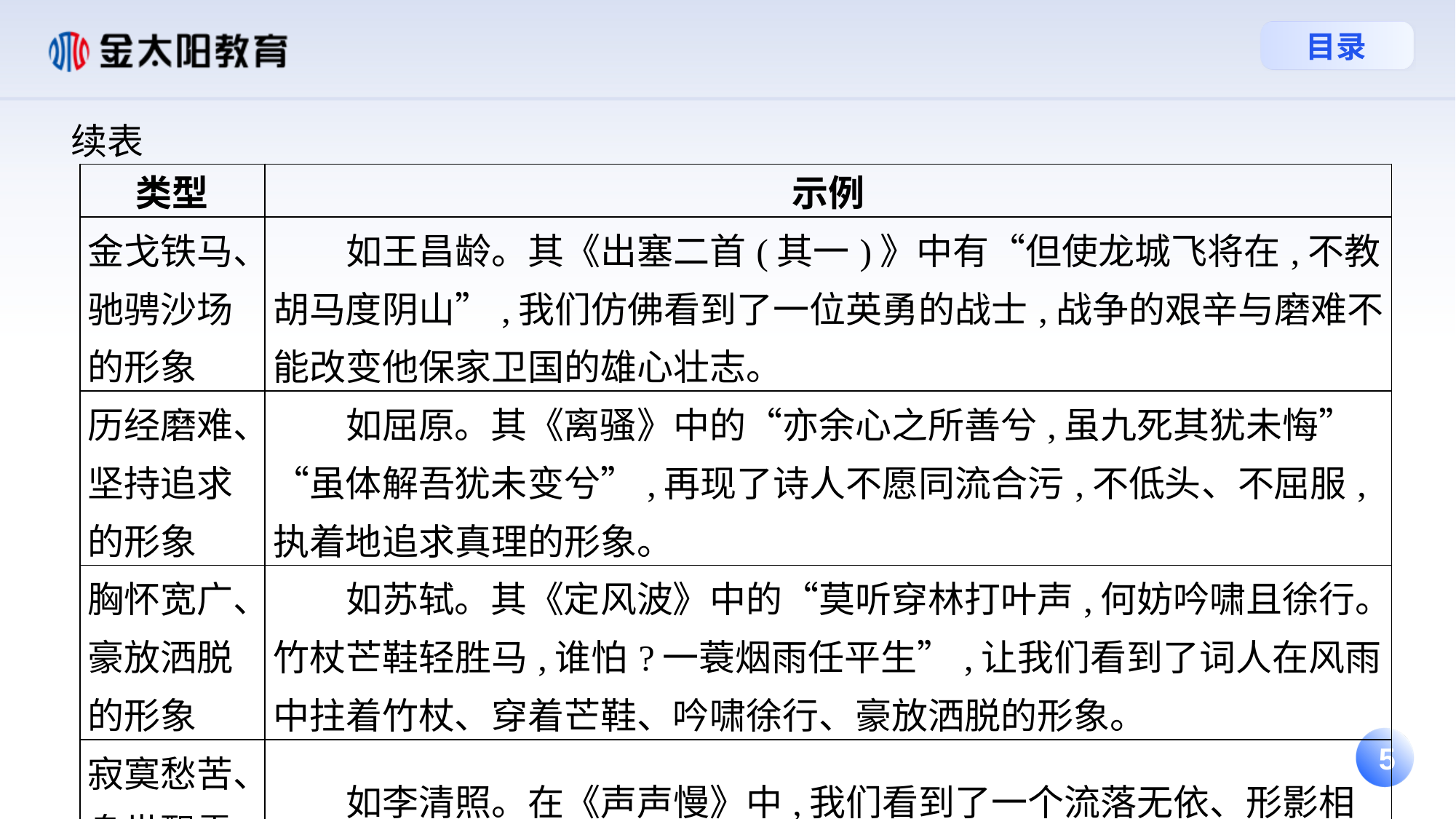

续表

| 类型 | 示例 |
| --- | --- |
| 金戈铁马、驰骋沙场的形象 | 如王昌龄。其《出塞二首(其一)》中有“但使龙城飞将在,不教胡马度阴山”,我们仿佛看到了一位英勇的战士,战争的艰辛与磨难不能改变他保家卫国的雄心壮志。 |
| 历经磨难、坚持追求的形象 | 如屈原。其《离骚》中的“亦余心之所善兮,虽九死其犹未悔”“虽体解吾犹未变兮”,再现了诗人不愿同流合污,不低头、不屈服,执着地追求真理的形象。 |
| 胸怀宽广、豪放洒脱的形象 | 如苏轼。其《定风波》中的“莫听穿林打叶声,何妨吟啸且徐行。竹杖芒鞋轻胜马,谁怕?一蓑烟雨任平生”,让我们看到了词人在风雨中拄着竹杖、穿着芒鞋、吟啸徐行、豪放洒脱的形象。 |
| 寂寞愁苦、身世飘零的形象 | 如李清照。在《声声慢》中,我们看到了一个流落无依、形影相吊、漂泊江南的词人形象,亡国之痛、孀居之悲、沦落之苦齐上心头。 |